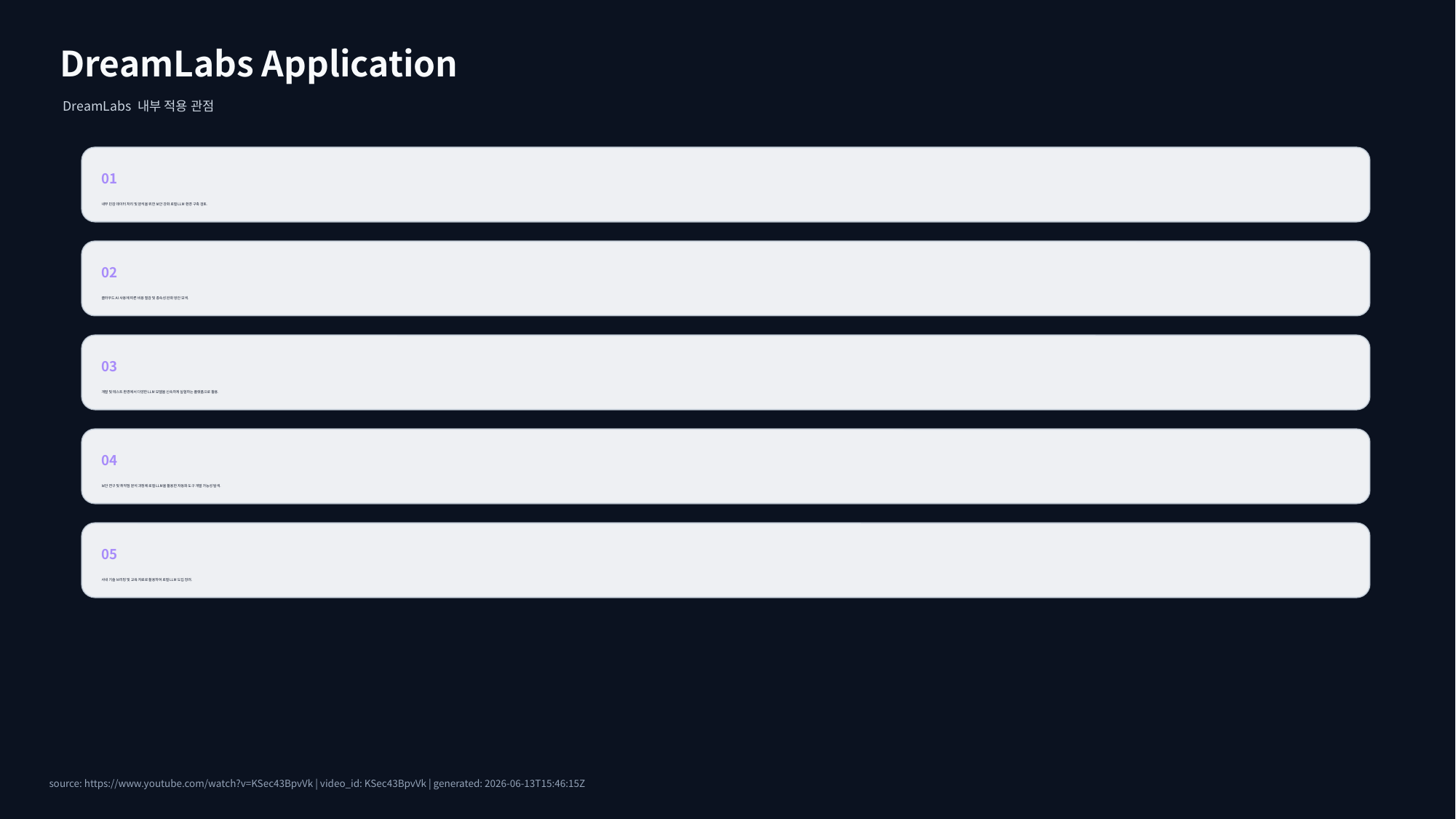

DreamLabs Application
DreamLabs 내부 적용 관점

01
내부 민감 데이터 처리 및 분석을 위한 보안 강화 로컬 LLM 환경 구축 검토.

02
클라우드 AI 사용에 따른 비용 절감 및 종속성 완화 방안 모색.

03
개발 및 테스트 환경에서 다양한 LLM 모델을 신속하게 실험하는 플랫폼으로 활용.

04
보안 연구 및 취약점 분석 과정에 로컬 LLM을 활용한 자동화 도구 개발 가능성 탐색.

05
사내 기술 브리핑 및 교육 자료로 활용하여 로컬 LLM 도입 장려.
source: https://www.youtube.com/watch?v=KSec43BpvVk | video_id: KSec43BpvVk | generated: 2026-06-13T15:46:15Z